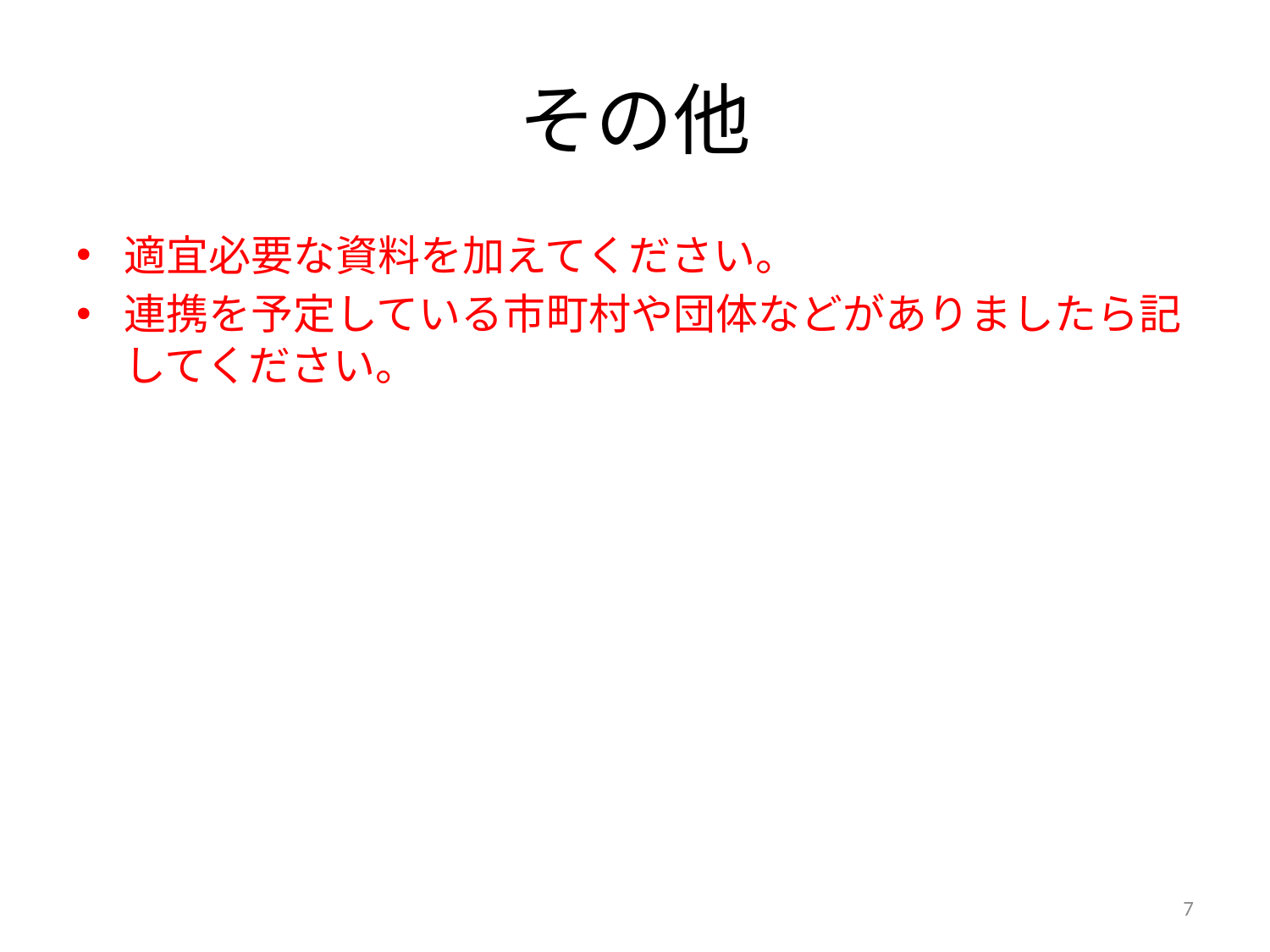

# その他
適宜必要な資料を加えてください。
連携を予定している市町村や団体などがありましたら記してください。

7